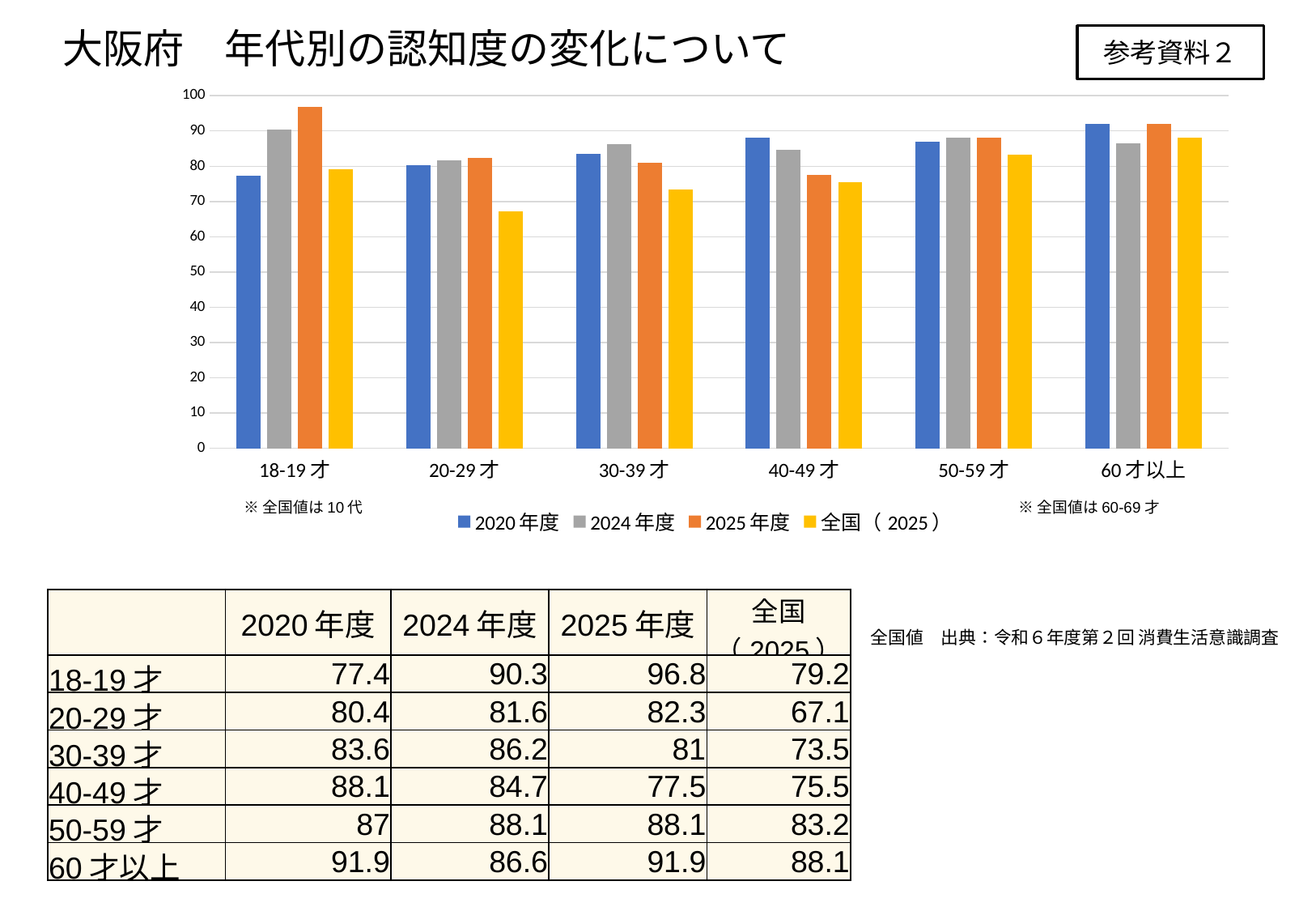

大阪府　年代別の認知度の変化について
参考資料２

### Chart

| Category | 2020年度 | 2024年度 | 2025年度 | 全国（2025） |
|---|---|---|---|---|
| 18-19才 | 77.4 | 90.3 | 96.8 | 79.2 |
| 20-29才 | 80.4 | 81.6 | 82.3 | 67.1 |
| 30-39才 | 83.6 | 86.2 | 81.0 | 73.5 |
| 40-49才 | 88.1 | 84.7 | 77.5 | 75.5 |
| 50-59才 | 87.0 | 88.1 | 88.1 | 83.2 |
| 60才以上 | 91.9 | 86.6 | 91.9 | 88.1 |
※全国値は10代
※全国値は60-69才
|  | 2020年度 | 2024年度 | 2025年度 | 全国（2025） |
| --- | --- | --- | --- | --- |
| 18-19才 | 77.4 | 90.3 | 96.8 | 79.2 |
| 20-29才 | 80.4 | 81.6 | 82.3 | 67.1 |
| 30-39才 | 83.6 | 86.2 | 81 | 73.5 |
| 40-49才 | 88.1 | 84.7 | 77.5 | 75.5 |
| 50-59才 | 87 | 88.1 | 88.1 | 83.2 |
| 60才以上 | 91.9 | 86.6 | 91.9 | 88.1 |
全国値　出典：令和６年度第２回 消費生活意識調査